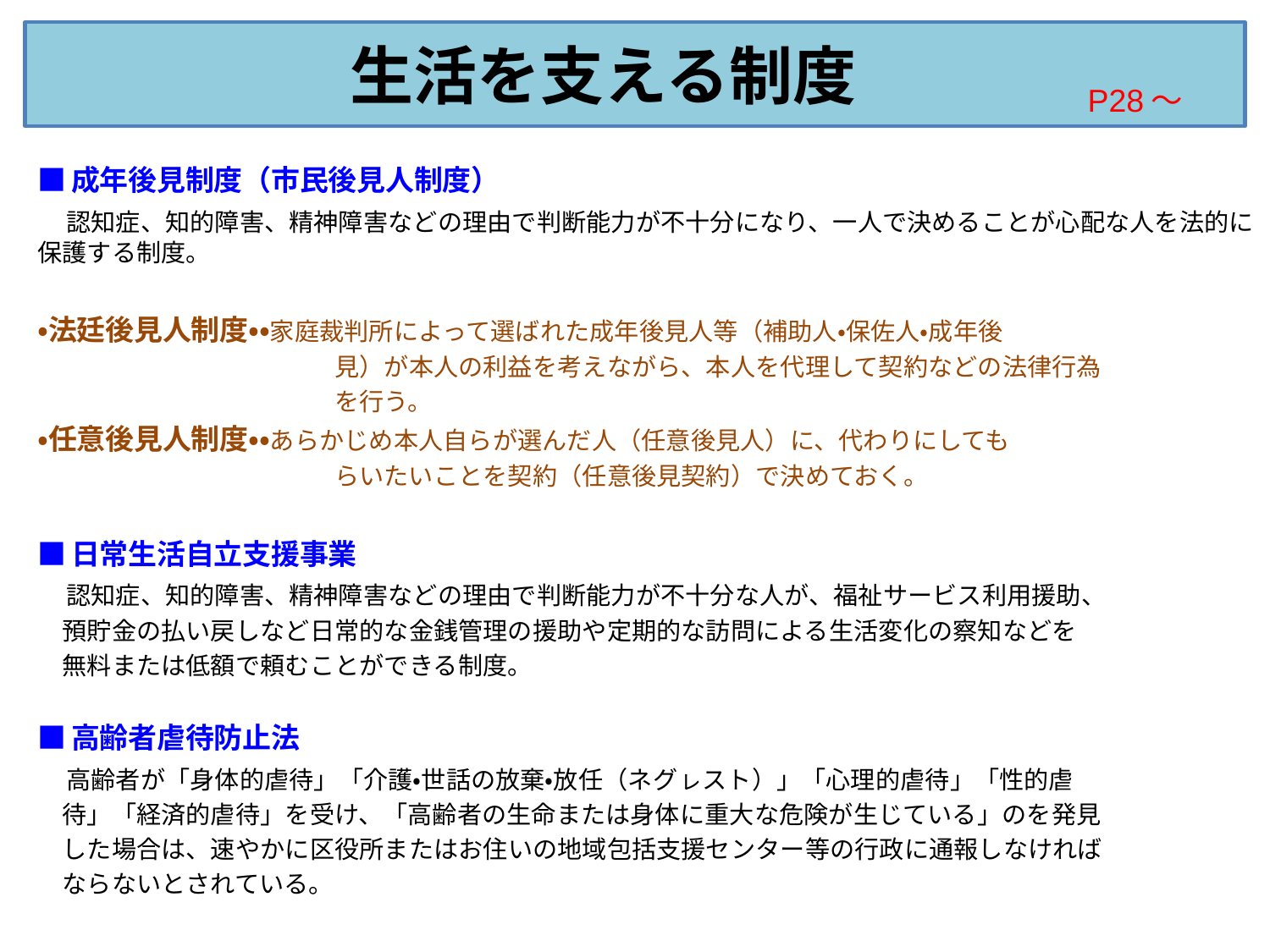

生活を支える制度
P28～
■成年後見制度（市民後見人制度）
　認知症、知的障害、精神障害などの理由で判断能力が不十分になり、一人で決めることが心配な人を法的に保護する制度。

・法廷後見人制度・・家庭裁判所によって選ばれた成年後見人等（補助人・保佐人・成年後
　　　　　　　　　　　　見）が本人の利益を考えながら、本人を代理して契約などの法律行為
　　　　　　　　　　　　を行う。
・任意後見人制度・・あらかじめ本人自らが選んだ人（任意後見人）に、代わりにしても
　　　　　　　　　　　　らいたいことを契約（任意後見契約）で決めておく。

■日常生活自立支援事業
　認知症、知的障害、精神障害などの理由で判断能力が不十分な人が、福祉サービス利用援助、
　預貯金の払い戻しなど日常的な金銭管理の援助や定期的な訪問による生活変化の察知などを
　無料または低額で頼むことができる制度。

■高齢者虐待防止法
　高齢者が「身体的虐待」「介護・世話の放棄・放任（ネグㇾスト）」「心理的虐待」「性的虐
　待」「経済的虐待」を受け、「高齢者の生命または身体に重大な危険が生じている」のを発見
　した場合は、速やかに区役所またはお住いの地域包括支援センター等の行政に通報しなければ
　ならないとされている。